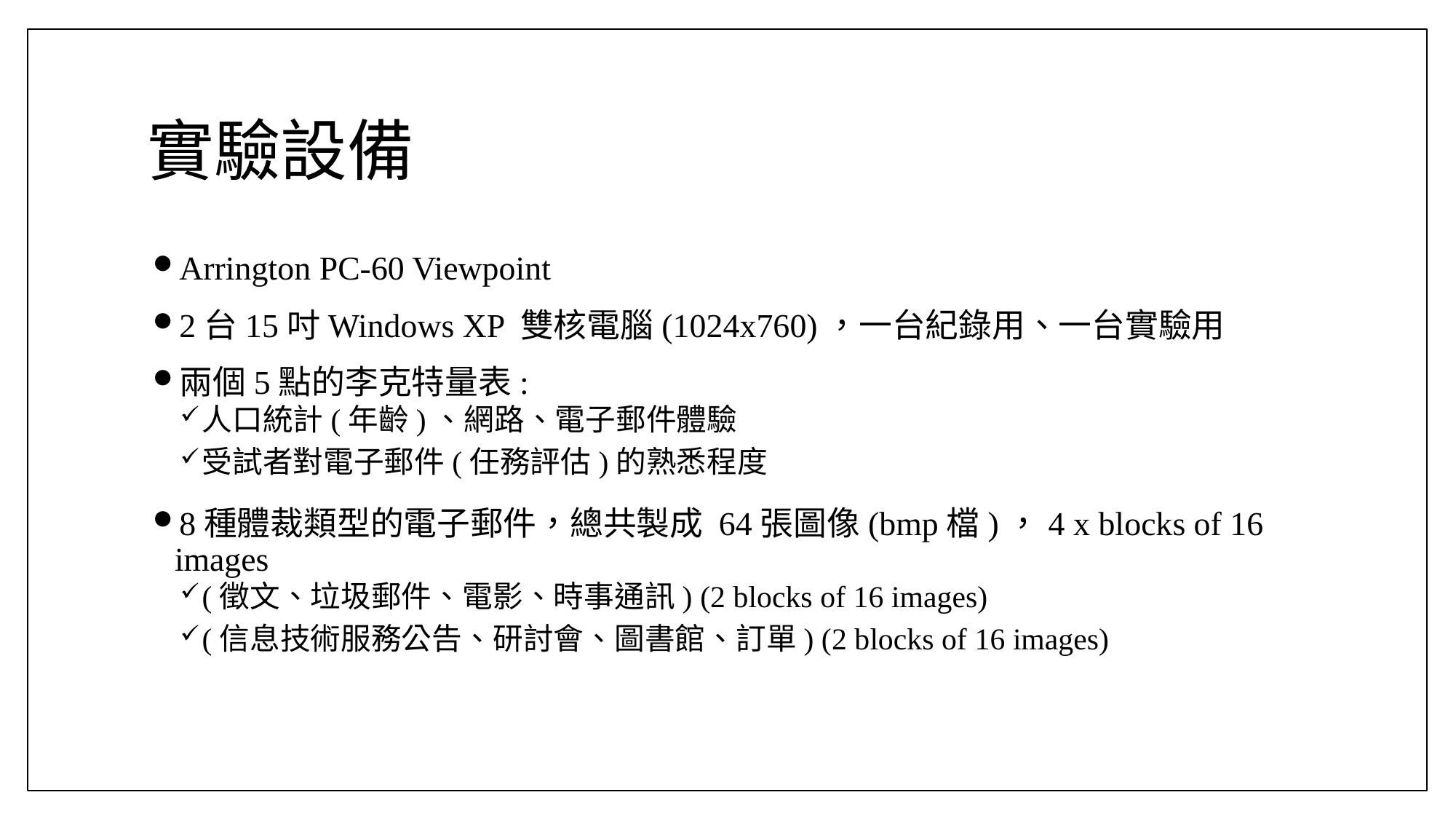

# 實驗設備
Arrington PC-60 Viewpoint
2台15吋Windows XP 雙核電腦(1024x760)，一台紀錄用、一台實驗用
兩個5點的李克特量表:
人口統計(年齡)、網路、電子郵件體驗
受試者對電子郵件(任務評估)的熟悉程度
8種體裁類型的電子郵件，總共製成 64張圖像(bmp檔)，4 x blocks of 16 images
(徵文、垃圾郵件、電影、時事通訊) (2 blocks of 16 images)
(信息技術服務公告、研討會、圖書館、訂單) (2 blocks of 16 images)